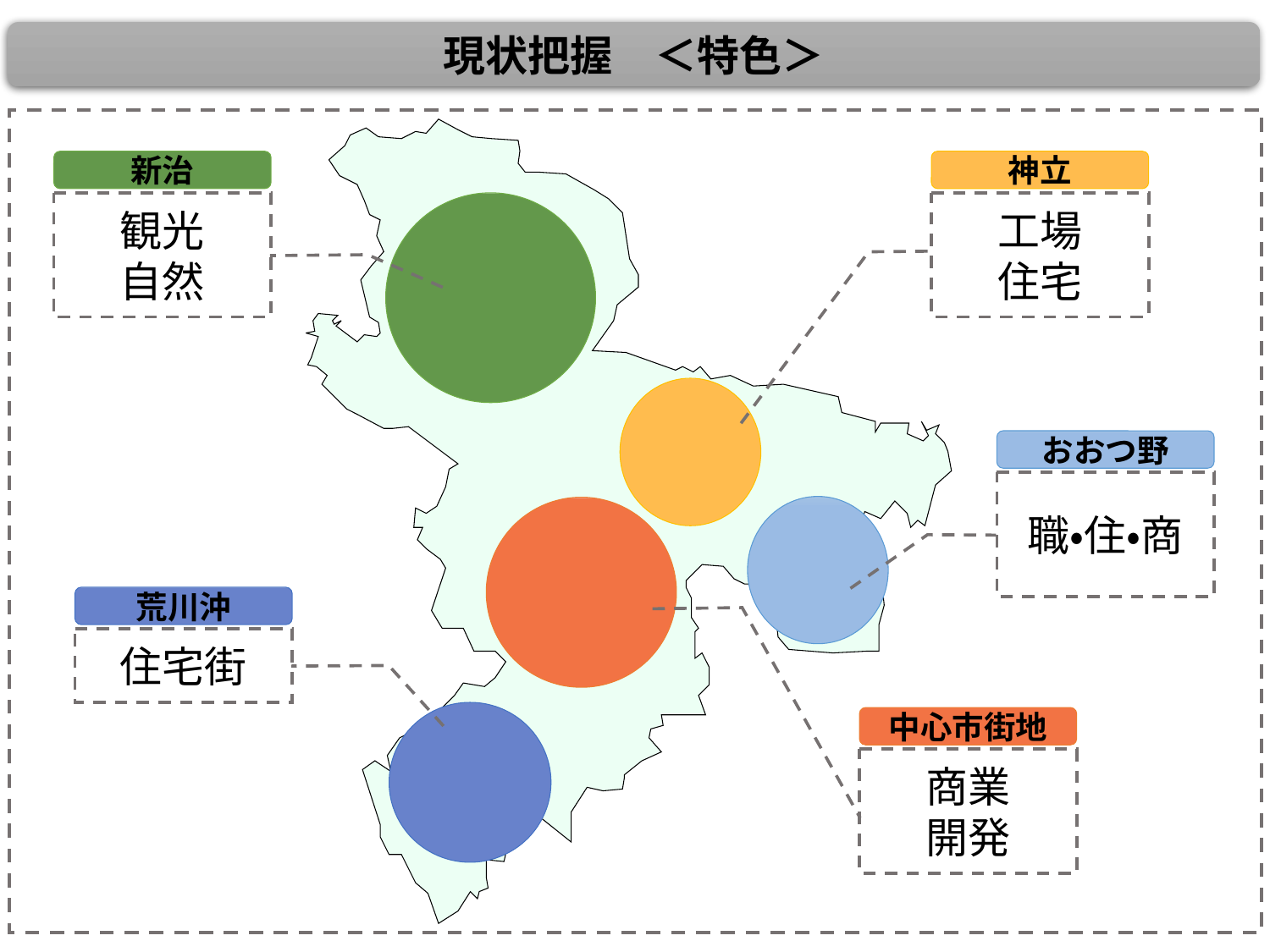

現状把握　＜特色＞

新治
神立
観光
自然

工場
住宅

おおつ野
職・住・商

荒川沖
住宅街

中心市街地
商業
開発